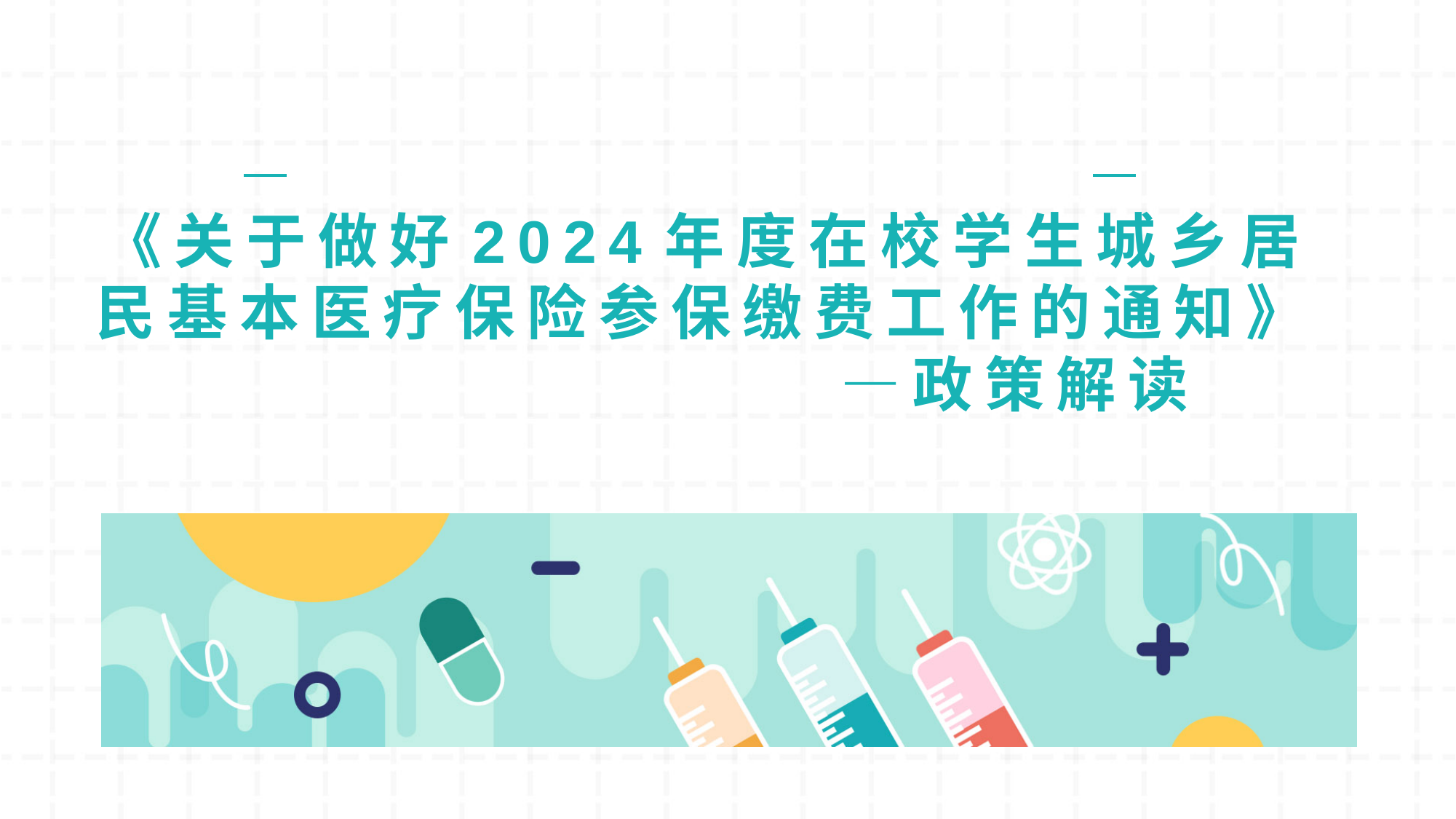

《关于做好2024年度在校学生城乡居民基本医疗保险参保缴费工作的通知》
                        —政策解读